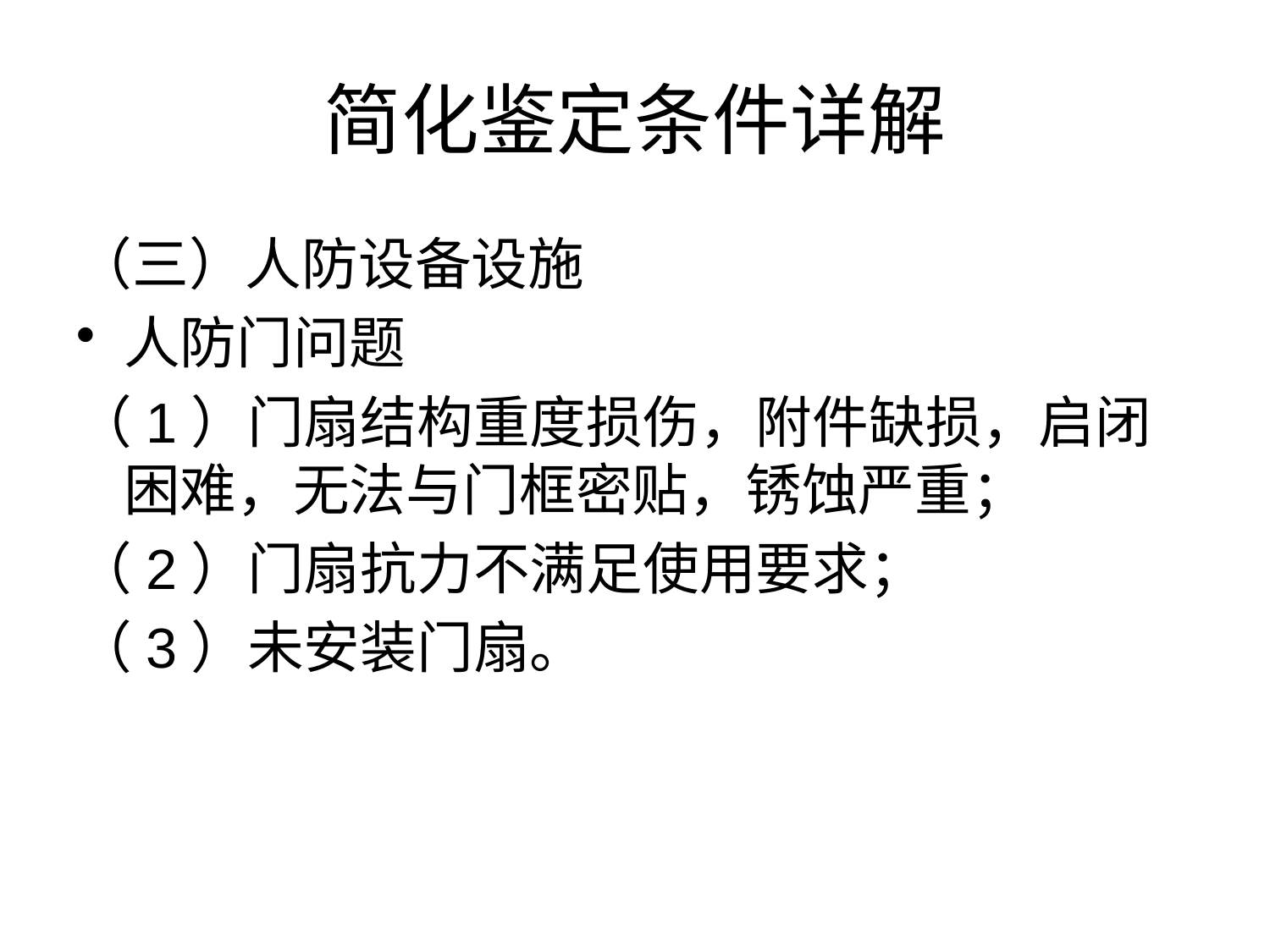

# 简化鉴定条件详解
（三）人防设备设施
人防门问题
（1）门扇结构重度损伤，附件缺损，启闭困难，无法与门框密贴，锈蚀严重；
（2）门扇抗力不满足使用要求；
（3）未安装门扇。